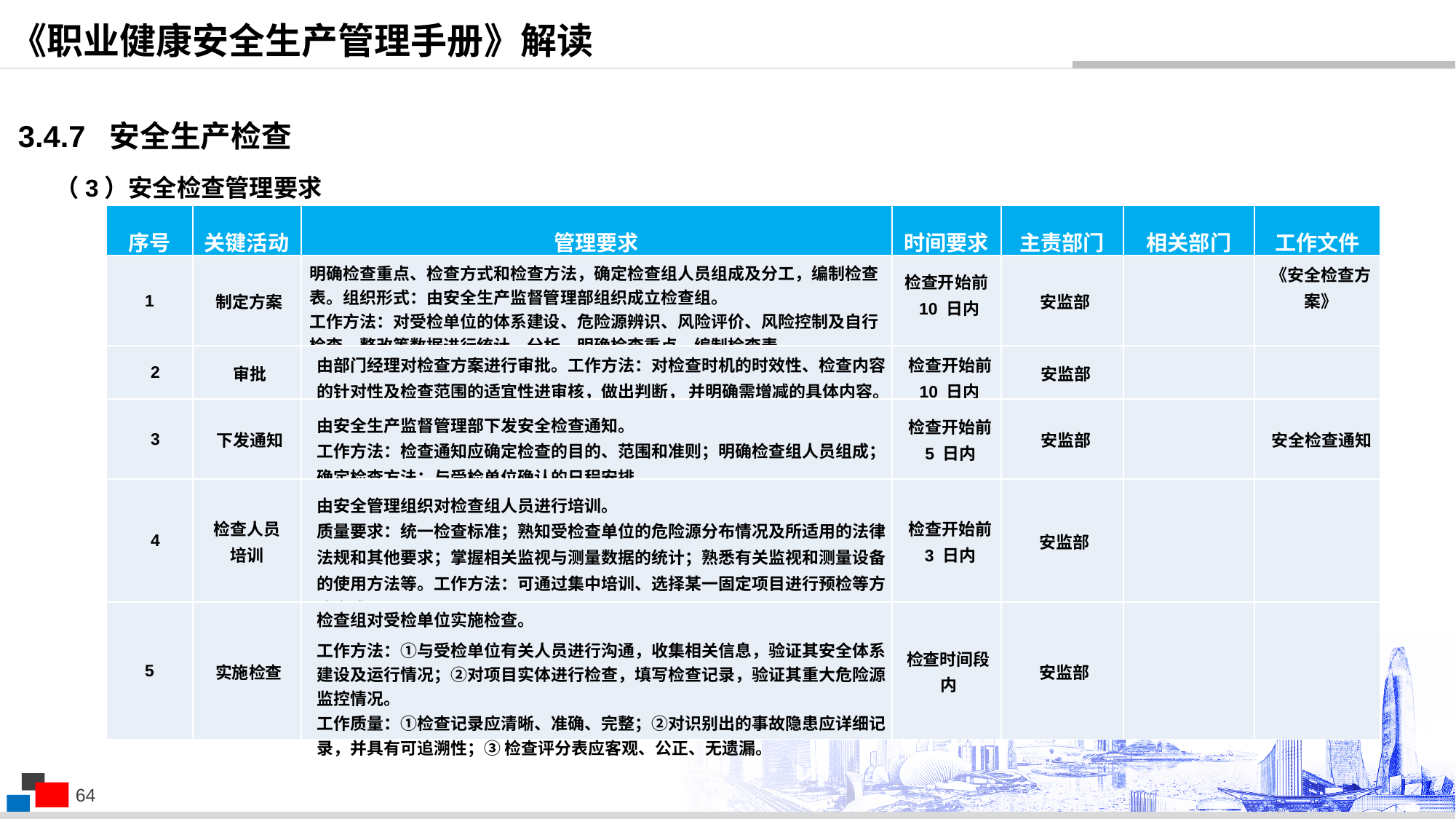

《职业健康安全生产管理手册》解读

3.4.7  安全生产检查
（3）安全检查管理要求
| 序号 | 关键活动 | 管理要求 | 时间要求 | 主责部门 | 相关部门 | 工作文件 |
| --- | --- | --- | --- | --- | --- | --- |
| 1 | 制定方案 | 明确检查重点、检查方式和检查方法，确定检查组人员组成及分工，编制检查表。组织形式：由安全生产监督管理部组织成立检查组。 工作方法：对受检单位的体系建设、危险源辨识、风险评价、风险控制及自行检查、整改等数据进行统计、分析，明确检查重点，编制检查表。 | 检查开始前 10 日内 | 安监部 |  | 《安全检查方案》 |
| 2 | 审批 | 由部门经理对检查方案进行审批。工作方法：对检查时机的时效性、检查内容的针对性及检查范围的适宜性进审核，做出判断， 并明确需增减的具体内容。 | 检查开始前 10 日内 | 安监部 |  |  |
| 3 | 下发通知 | 由安全生产监督管理部下发安全检查通知。 工作方法：检查通知应确定检查的目的、范围和准则；明确检查组人员组成；确定检查方法；与受检单位确认的日程安排。 | 检查开始前 5 日内 | 安监部 |  | 安全检查通知 |
| 4 | 检查人员培训 | 由安全管理组织对检查组人员进行培训。 质量要求：统一检查标准；熟知受检查单位的危险源分布情况及所适用的法律法规和其他要求；掌握相关监视与测量数据的统计；熟悉有关监视和测量设备的使用方法等。工作方法：可通过集中培训、选择某一固定项目进行预检等方式完成。 | 检查开始前 3 日内 | 安监部 |  |  |
| 5 | 实施检查 | 检查组对受检单位实施检查。 工作方法：①与受检单位有关人员进行沟通，收集相关信息，验证其安全体系建设及运行情况；②对项目实体进行检查，填写检查记录，验证其重大危险源监控情况。 工作质量：①检查记录应清晰、准确、完整；②对识别出的事故隐患应详细记录，并具有可追溯性；③ 检查评分表应客观、公正、无遗漏。 | 检查时间段内 | 安监部 |  |  |